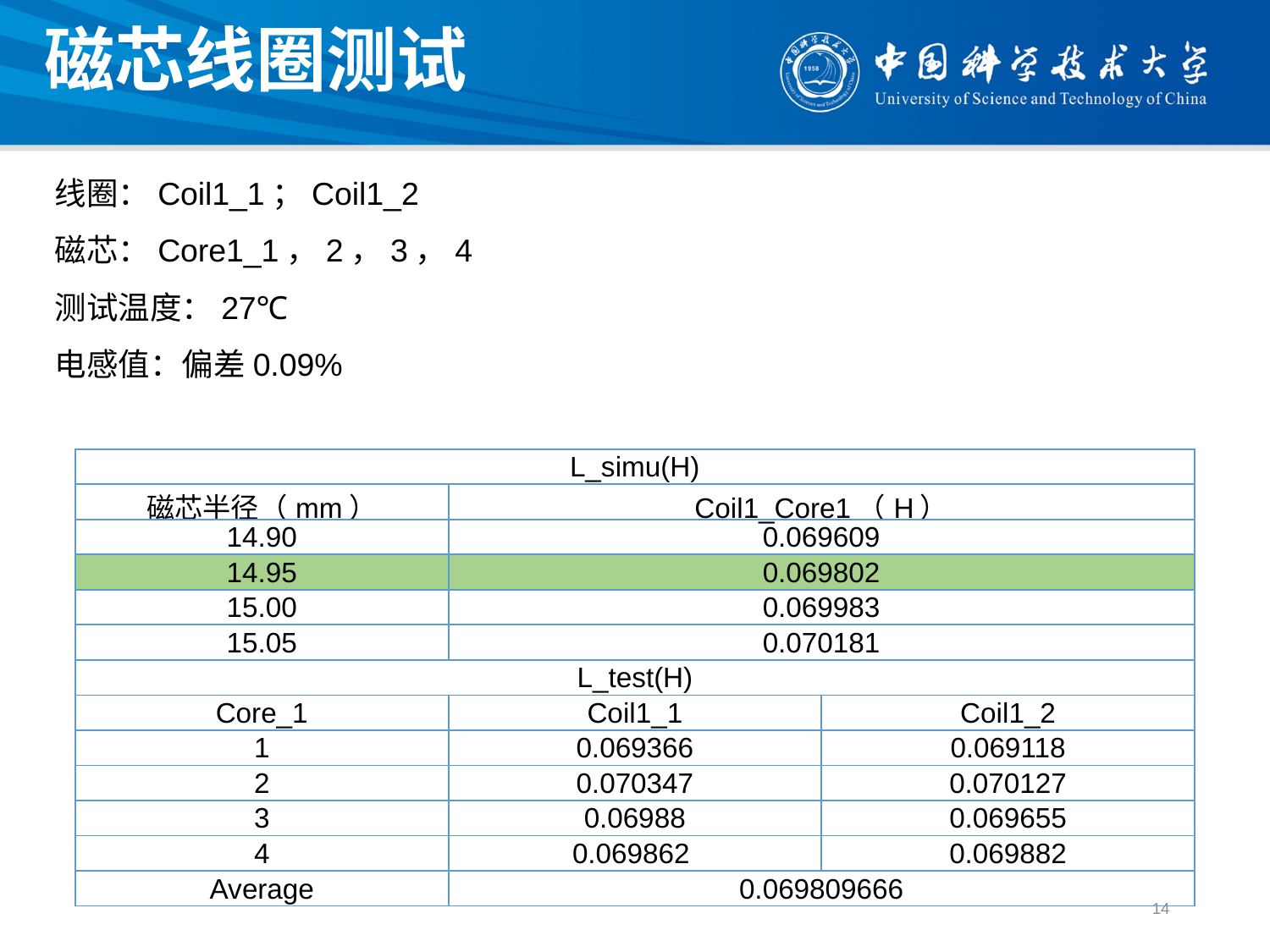

磁芯线圈测试
线圈：Coil1_1；Coil1_2
磁芯：Core1_1，2，3，4
测试温度：27℃
电感值：偏差0.09%
| L\_simu(H) | L\_simu(H) |  |
| --- | --- | --- |
| 磁芯半径（mm） | Coil1\_Core1（H） |  |
| 14.90 | 0.069609 |  |
| 14.95 | 0.069802 |  |
| 15.00 | 0.069983 |  |
| 15.05 | 0.070181 |  |
| L\_test(H) |  |  |
| Core\_1 | Coil1\_1 | Coil1\_2 |
| 1 | 0.069366 | 0.069118 |
| 2 | 0.070347 | 0.070127 |
| 3 | 0.06988 | 0.069655 |
| 4 | 0.069862 | 0.069882 |
| Average | 0.069809666 |  |
14